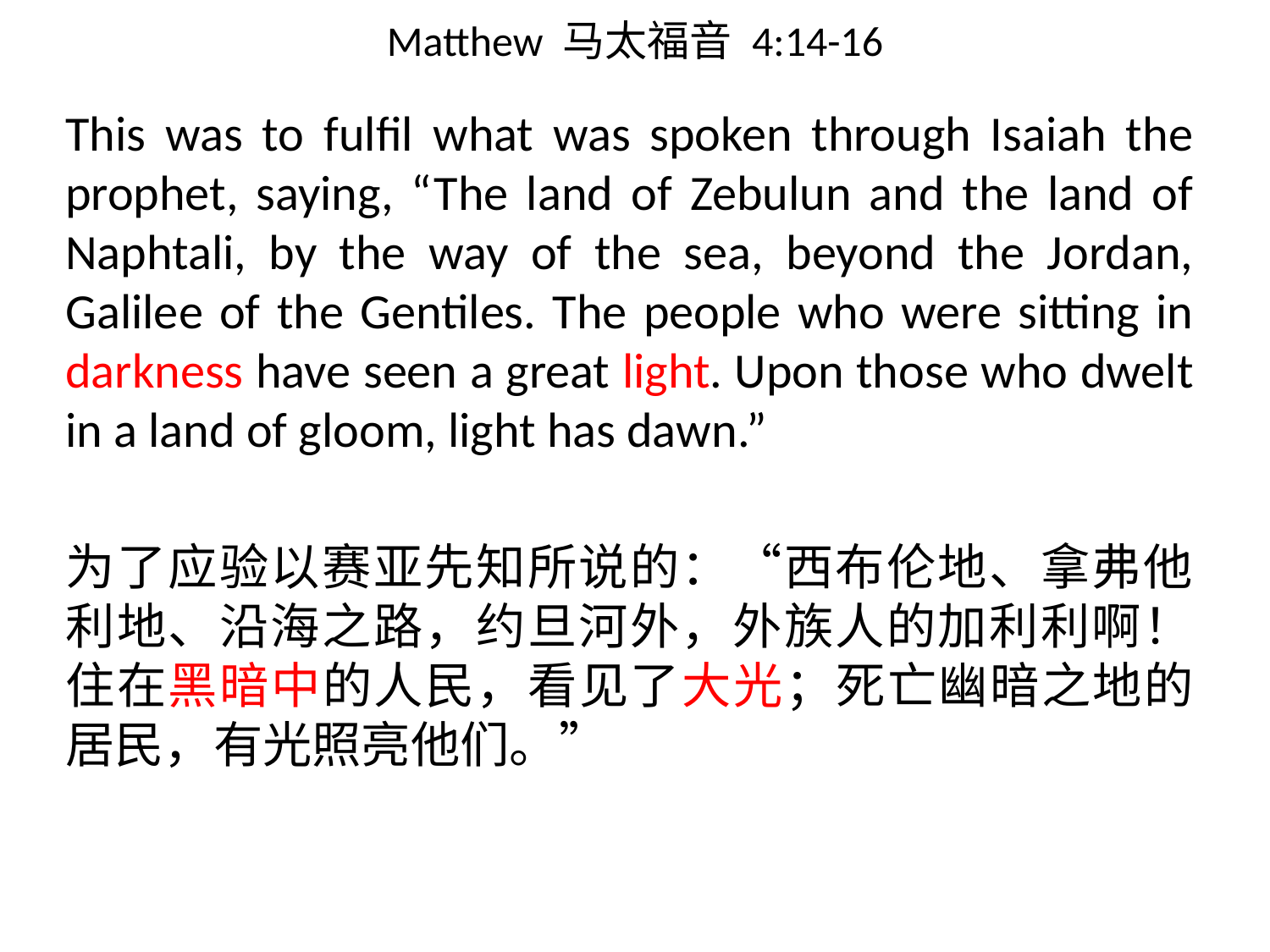

# Matthew 马太福音 4:14-16
This was to fulfil what was spoken through Isaiah the prophet, saying, “The land of Zebulun and the land of Naphtali, by the way of the sea, beyond the Jordan, Galilee of the Gentiles. The people who were sitting in darkness have seen a great light. Upon those who dwelt in a land of gloom, light has dawn.”

为了应验以赛亚先知所说的：“西布伦地、拿弗他利地、沿海之路，约旦河外，外族人的加利利啊！住在黑暗中的人民，看见了大光；死亡幽暗之地的居民，有光照亮他们。”